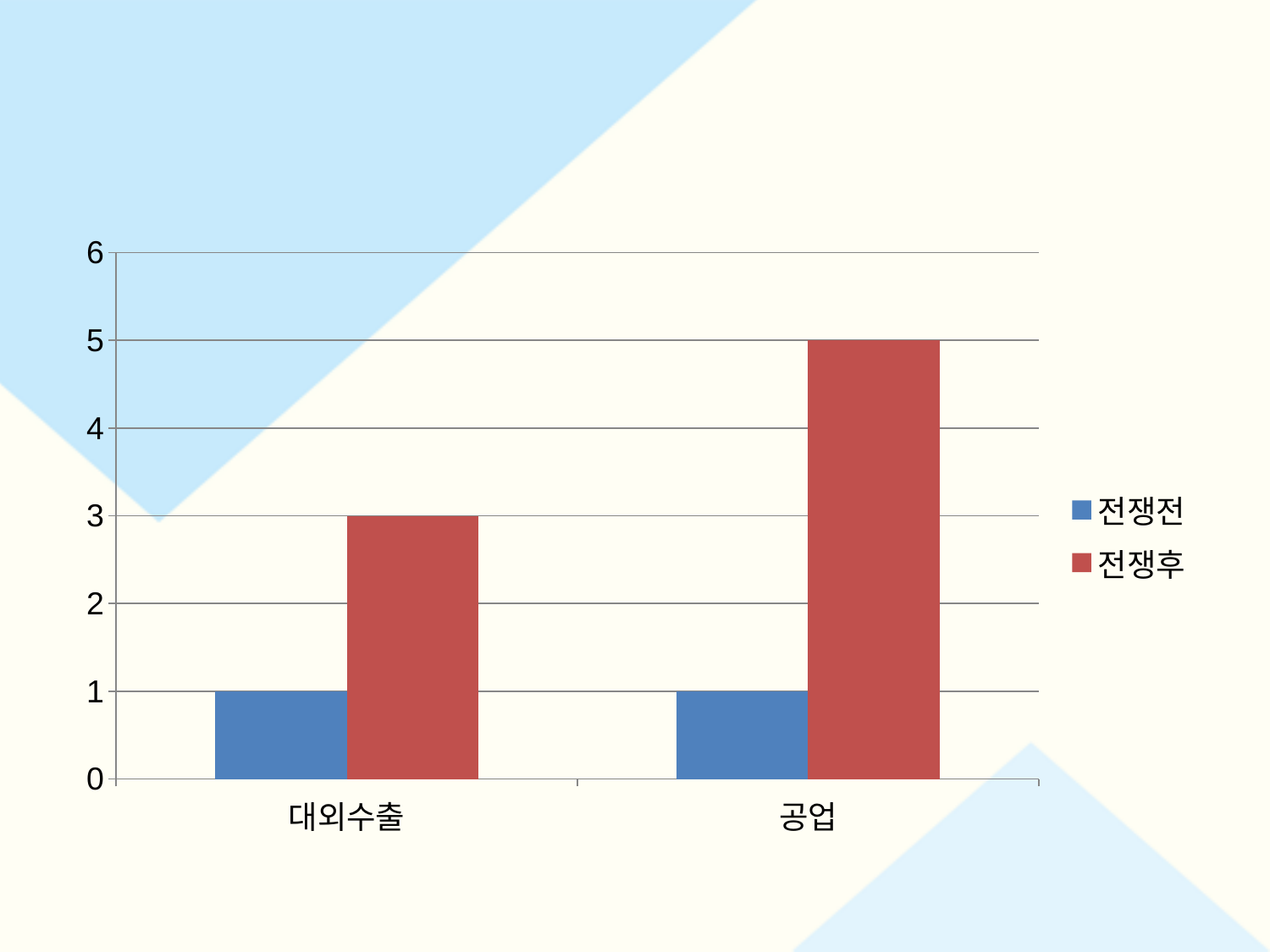

#

### Chart

| Category | 전쟁전 | 전쟁후 |
|---|---|---|
| 대외수출 | 1.0 | 3.0 |
| 공업 | 1.0 | 5.0 |